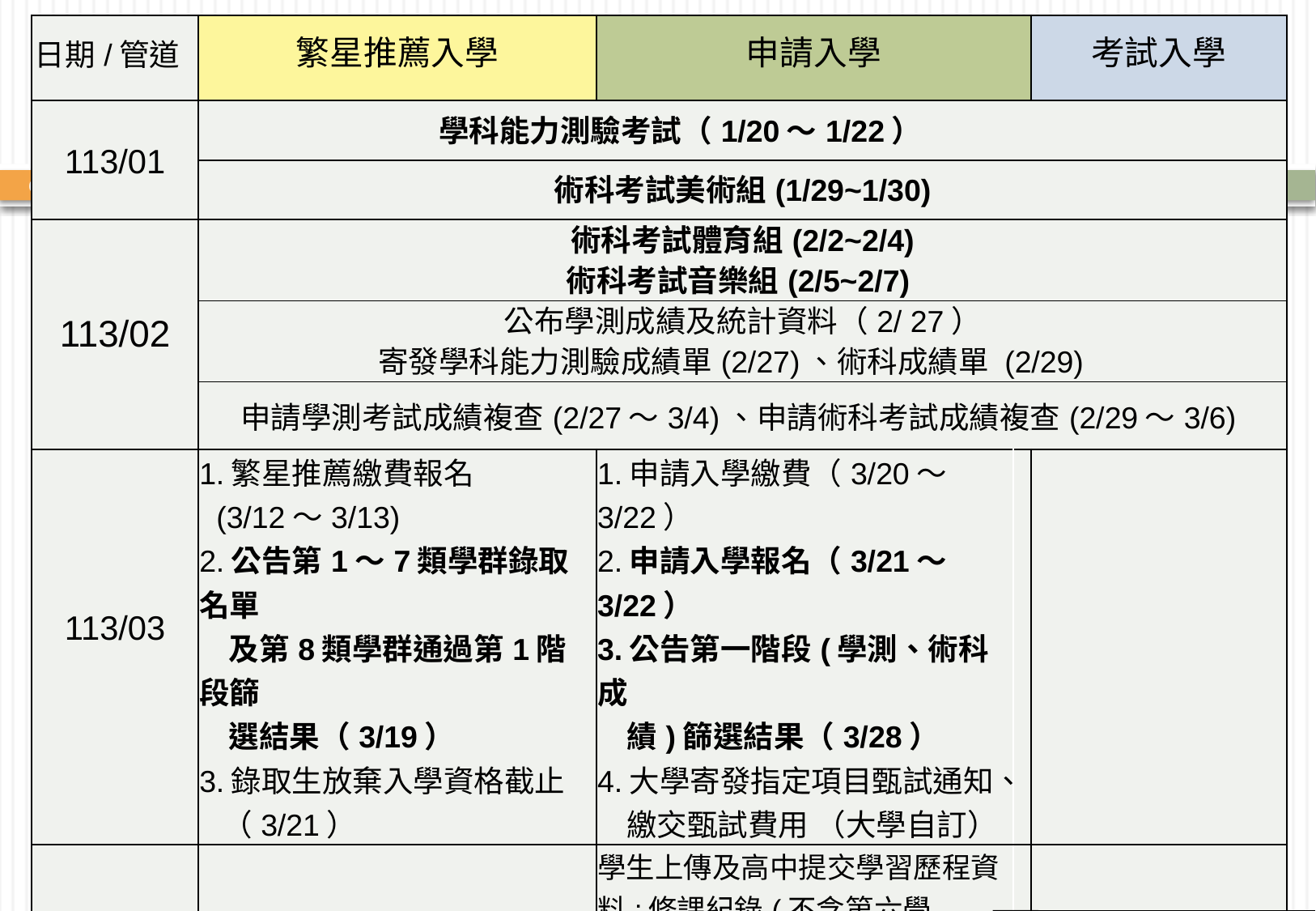

| 日期/管道 | 繁星推薦入學 | 申請入學 |  | 考試入學 |
| --- | --- | --- | --- | --- |
| 113/01 | 學科能力測驗考試（1/20～1/22） |  |  |  |
|  | 術科考試美術組(1/29~1/30) |  |  |  |
| 113/02 | 術科考試體育組(2/2~2/4) 術科考試音樂組(2/5~2/7) |  |  |  |
|  | 公布學測成績及統計資料（2/ 27） 寄發學科能力測驗成績單(2/27)、術科成績單 (2/29) |  |  |  |
|  | 申請學測考試成績複查(2/27～3/4)、申請術科考試成績複查(2/29～3/6) |  |  |  |
| 113/03 | 1.繁星推薦繳費報名 (3/12～3/13) 2.公告第1～7類學群錄取名單 及第8類學群通過第1階段篩 選結果（3/19） 3.錄取生放棄入學資格截止 （3/21） | 1.申請入學繳費（3/20～3/22） 2.申請入學報名（3/21～3/22） 3.公告第一階段(學測、術科成 績)篩選結果（3/28） 4.大學寄發指定項目甄試通知、 繳交甄試費用 （大學自訂） |  |  |
| 113/04 |  | 學生上傳及高中提交學習歷程資料:修課紀錄(不含第六學期)、課程學習成果、多元表現至學習歷程中央資料庫(4/1~4/23，依就讀高中規定) |  | 發售分發入學相關資訊(4/16) |
60